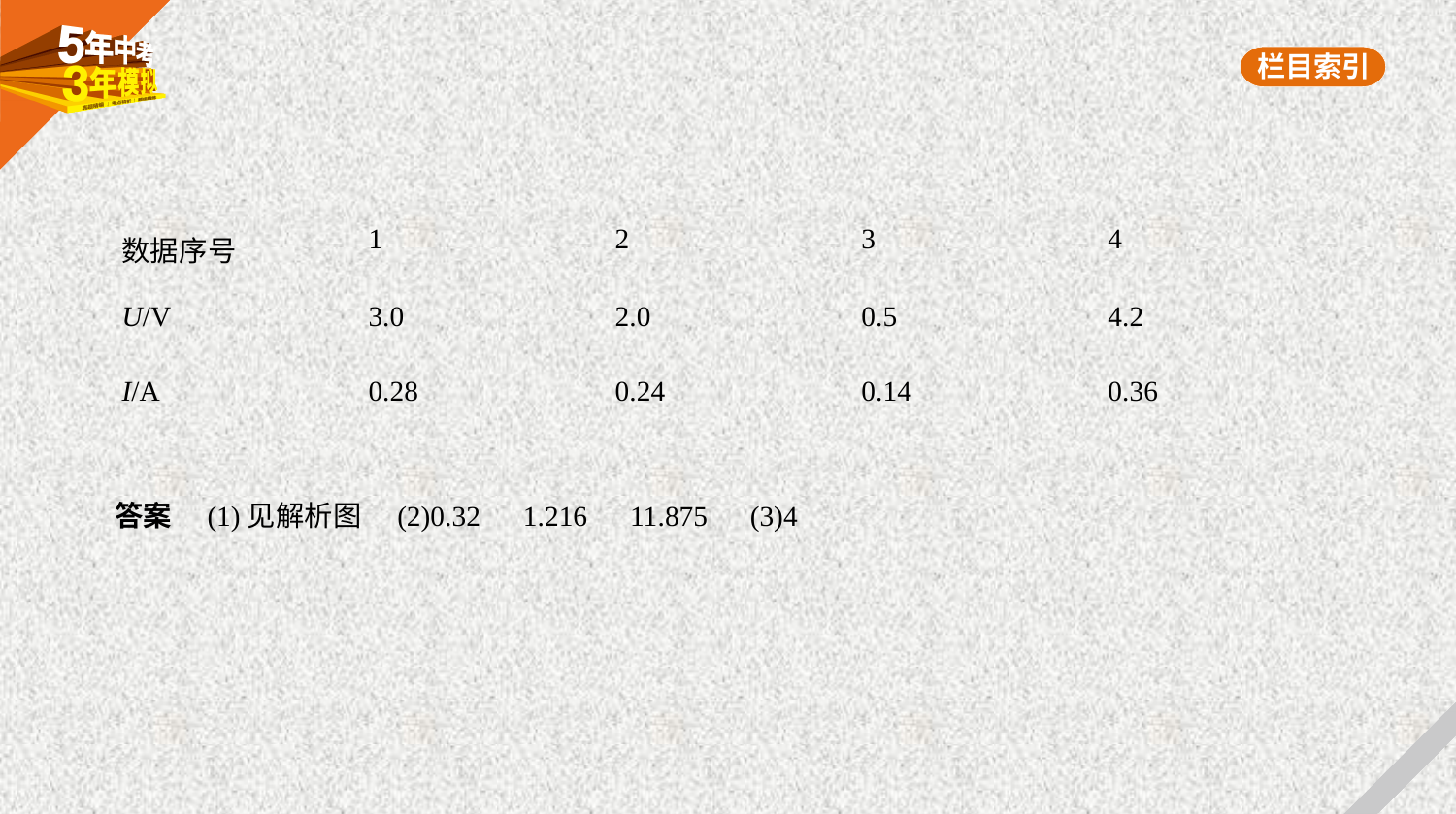

| 数据序号 | 1 | 2 | 3 | 4 |
| --- | --- | --- | --- | --- |
| U/V | 3.0 | 2.0 | 0.5 | 4.2 |
| I/A | 0.28 | 0.24 | 0.14 | 0.36 |
答案　(1)见解析图　(2)0.32　1.216　11.875　(3)4